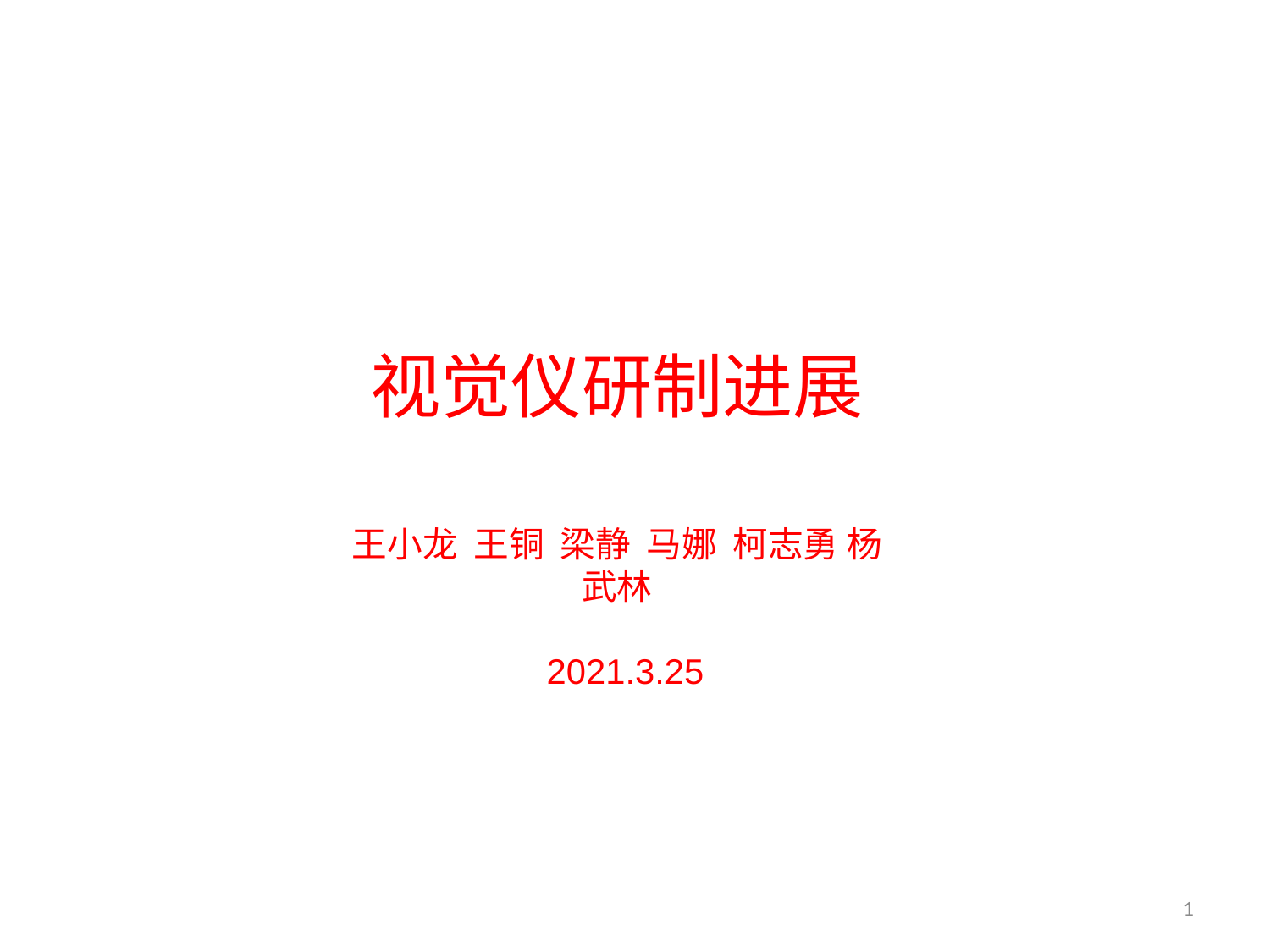

视觉仪研制进展
王小龙  王铜  梁静  马娜  柯志勇 杨武林
 2021.3.25
1